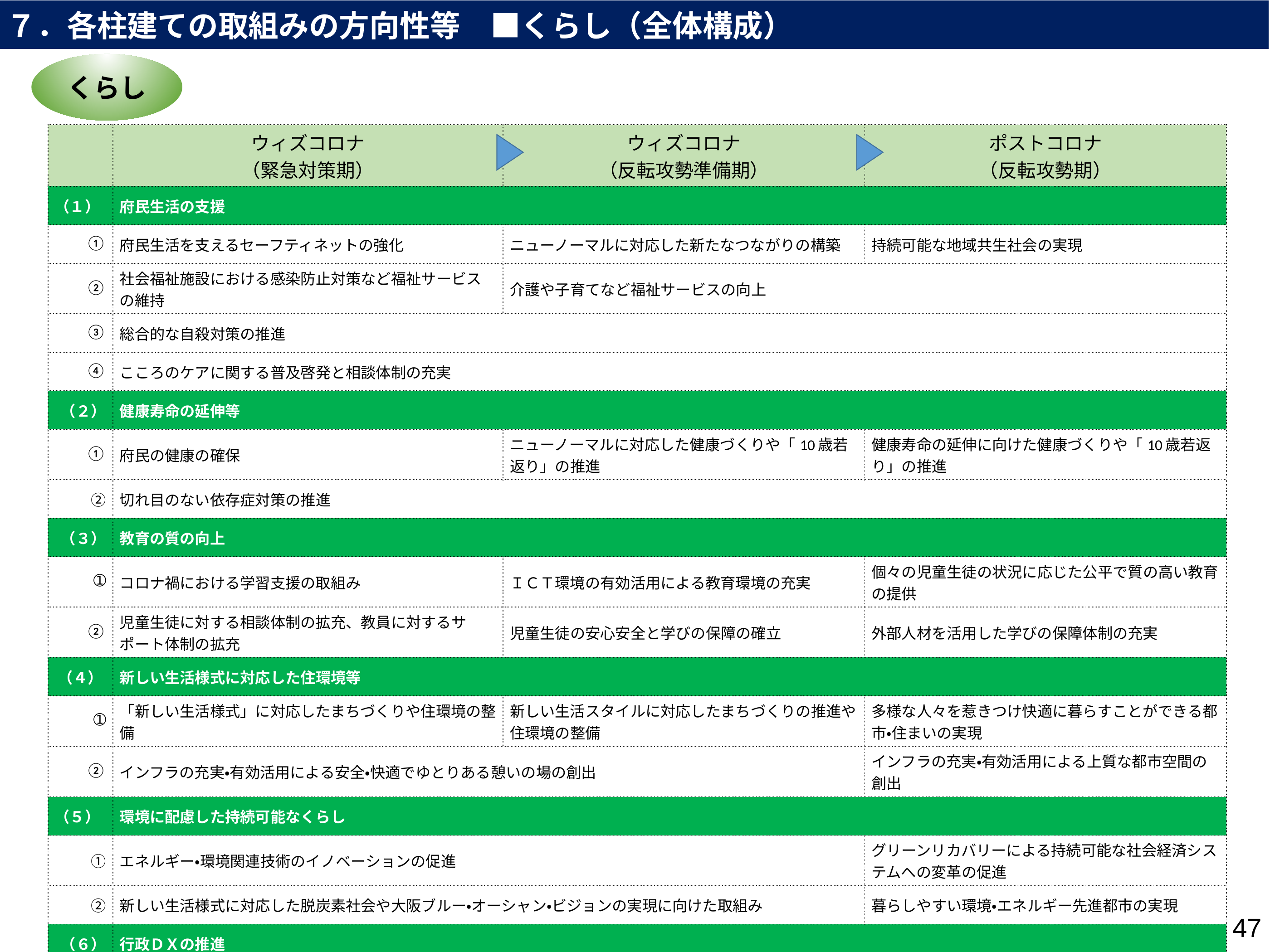

７．各柱建ての取組みの方向性等　■くらし（全体構成）

くらし
|  | ウィズコロナ （緊急対策期） | ウィズコロナ （反転攻勢準備期） | ポストコロナ （反転攻勢期） |
| --- | --- | --- | --- |
| （１） | 府民生活の支援 |  |  |
| ① | 府民生活を支えるセーフティネットの強化 | ニューノーマルに対応した新たなつながりの構築 | 持続可能な地域共生社会の実現 |
| ② | 社会福祉施設における感染防止対策など福祉サービスの維持 | 介護や子育てなど福祉サービスの向上 |  |
| ③ | 総合的な自殺対策の推進 |  |  |
| ④ | こころのケアに関する普及啓発と相談体制の充実 |  |  |
| （２） | 健康寿命の延伸等 |  |  |
| ① | 府民の健康の確保 | ニューノーマルに対応した健康づくりや「10歳若返り」の推進 | 健康寿命の延伸に向けた健康づくりや「10歳若返り」の推進 |
| ② | 切れ目のない依存症対策の推進 |  |  |
| （３） | 教育の質の向上 |  |  |
| ➀ | コロナ禍における学習支援の取組み | ＩＣＴ環境の有効活用による教育環境の充実 | 個々の児童生徒の状況に応じた公平で質の高い教育の提供 |
| ② | 児童生徒に対する相談体制の拡充、教員に対するサポート体制の拡充 | 児童生徒の安心安全と学びの保障の確立 | 外部人材を活用した学びの保障体制の充実 |
| （４） | 新しい生活様式に対応した住環境等 |  |  |
| ➀ | 「新しい生活様式」に対応したまちづくりや住環境の整備 | 新しい生活スタイルに対応したまちづくりの推進や住環境の整備 | 多様な人々を惹きつけ快適に暮らすことができる都市・住まいの実現 |
| ② | インフラの充実・有効活用による安全・快適でゆとりある憩いの場の創出 |  | インフラの充実・有効活用による上質な都市空間の創出 |
| （５） | 環境に配慮した持続可能なくらし |  |  |
| ➀ | エネルギー・環境関連技術のイノベーションの促進 |  | グリーンリカバリーによる持続可能な社会経済システムへの変革の促進 |
| ② | 新しい生活様式に対応した脱炭素社会や大阪ブルー・オーシャン・ビジョンの実現に向けた取組み |  | 暮らしやすい環境・エネルギー先進都市の実現 |
| （６） | 行政ＤＸの推進 |  |  |
| ① | 行政手続きのオンライン化 |  | 行政ＤＸの推進 |

47